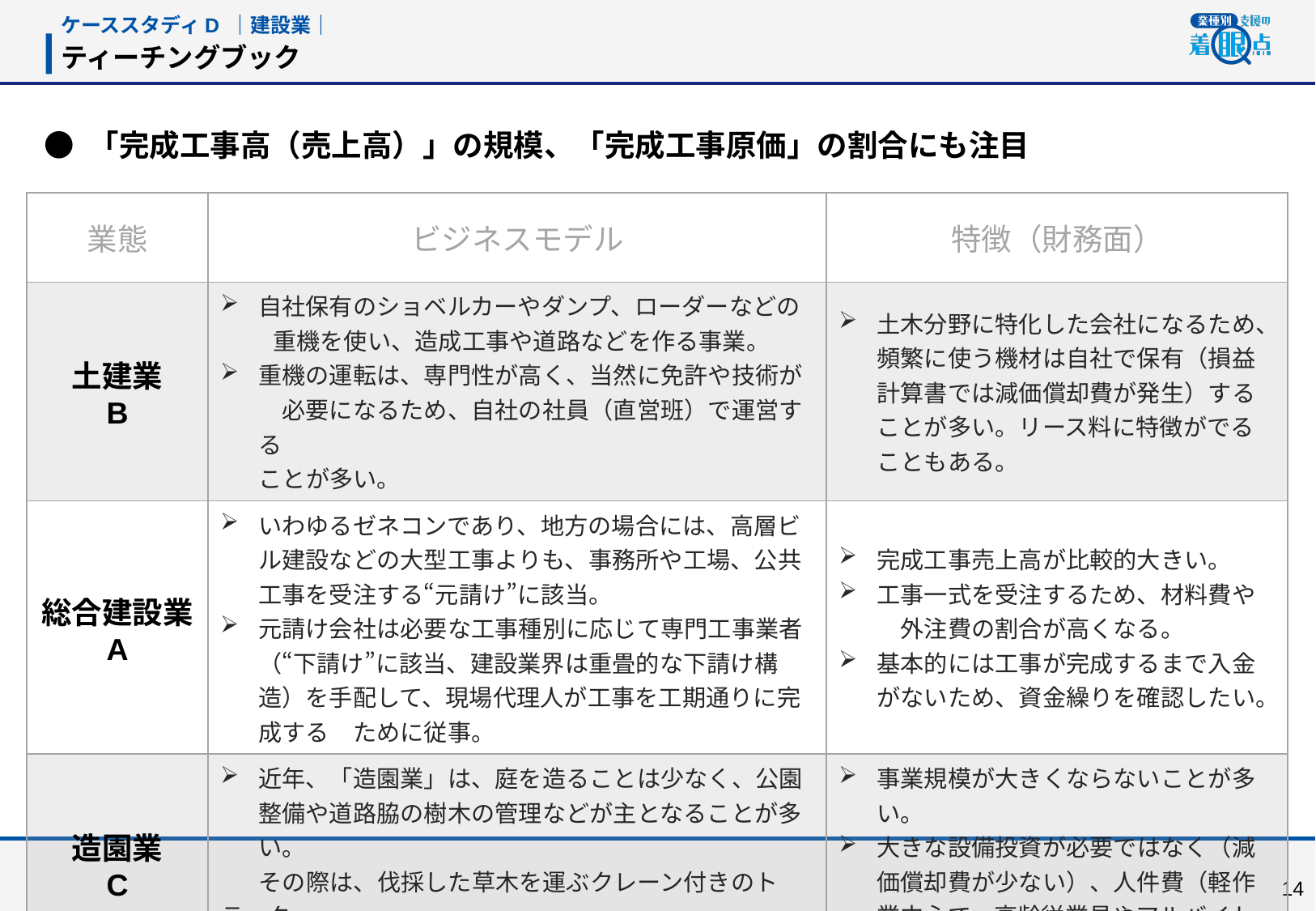

ケーススタディD ｜建設業｜
ティーチングブック
● 「完成工事高（売上高）」の規模、「完成工事原価」の割合にも注目
| 業態 | ビジネスモデル | 特徴（財務面） |
| --- | --- | --- |
| 土建業 B | 自社保有のショベルカーやダンプ、ローダーなどの 　　 重機を使い、造成工事や道路などを作る事業。 重機の運転は、専門性が高く、当然に免許や技術が　必要になるため、自社の社員（直営班）で運営する ことが多い。 | 土木分野に特化した会社になるため、頻繁に使う機材は自社で保有（損益計算書では減価償却費が発生）することが多い。リース料に特徴がでることもある。 |
| 総合建設業 A | いわゆるゼネコンであり、地方の場合には、高層ビル建設などの大型工事よりも、事務所や工場、公共工事を受注する“元請け”に該当。 元請け会社は必要な工事種別に応じて専門工事業者（“下請け”に該当、建設業界は重畳的な下請け構造）を手配して、現場代理人が工事を工期通りに完成する　ために従事。 | 完成工事売上高が比較的大きい。 工事一式を受注するため、材料費や　外注費の割合が高くなる。 基本的には工事が完成するまで入金がないため、資金繰りを確認したい。 |
| 造園業 C | 近年、「造園業」は、庭を造ることは少なく、公園整備や道路脇の樹木の管理などが主となることが多い。 その際は、伐採した草木を運ぶクレーン付きのトラック　 　　 で各現場に向かうことになる。 | 事業規模が大きくならないことが多い。 大きな設備投資が必要ではなく（減価償却費が少ない）、人件費（軽作業中心で、高齢従業員やアルバイトが多い）の比率が高い。 |
14